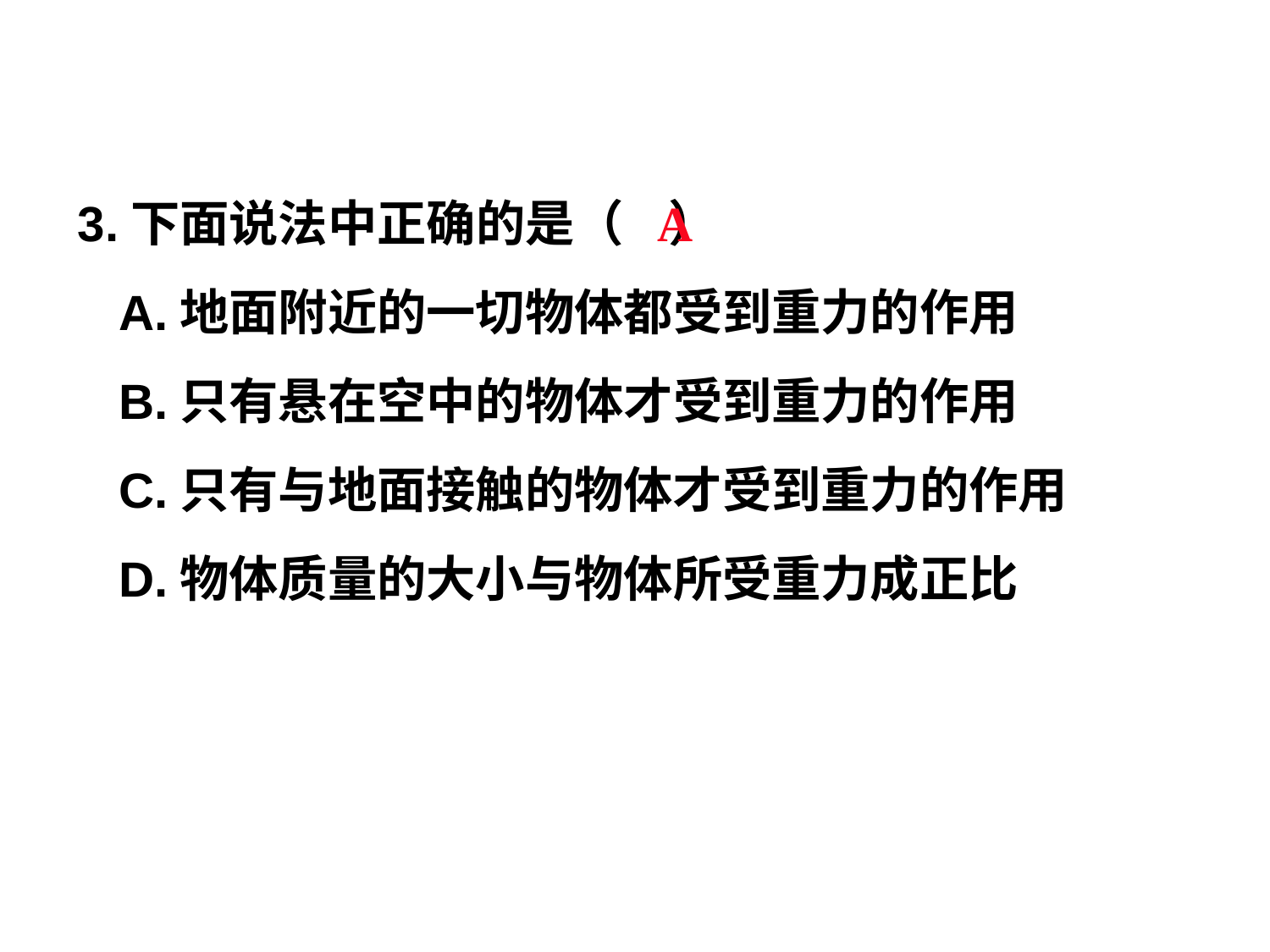

3.下面说法中正确的是（    ）
   A.地面附近的一切物体都受到重力的作用
   B.只有悬在空中的物体才受到重力的作用
   C.只有与地面接触的物体才受到重力的作用
   D.物体质量的大小与物体所受重力成正比
A